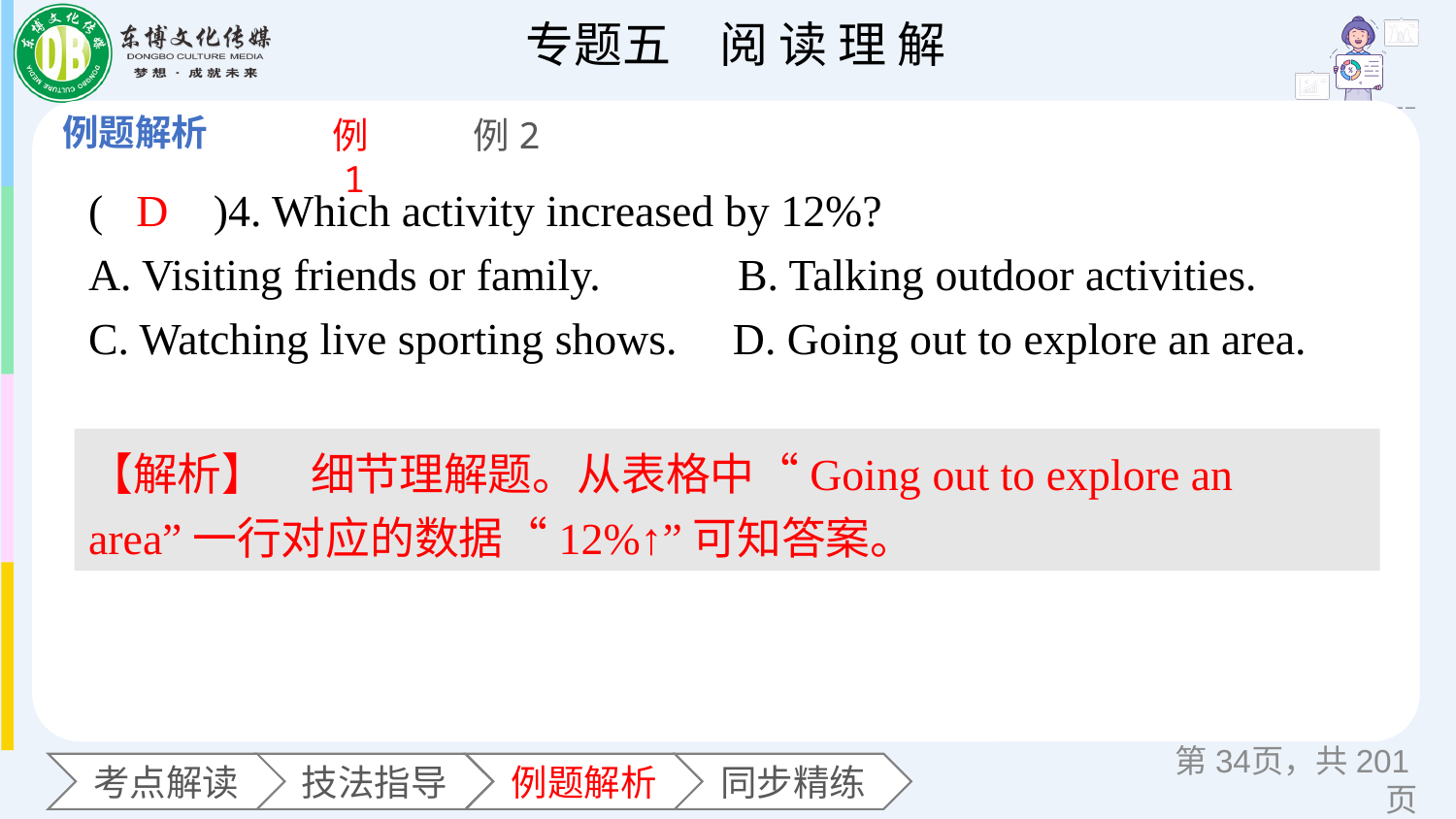

例1
例2
(　　)4. Which activity increased by 12%?
A. Visiting friends or family.    	      B. Talking outdoor activities.
C. Watching live sporting shows.     D. Going out to explore an area.
D
【解析】　细节理解题。从表格中“Going out to explore an area”一行对应的数据“12%↑”可知答案。
第34页，共201页